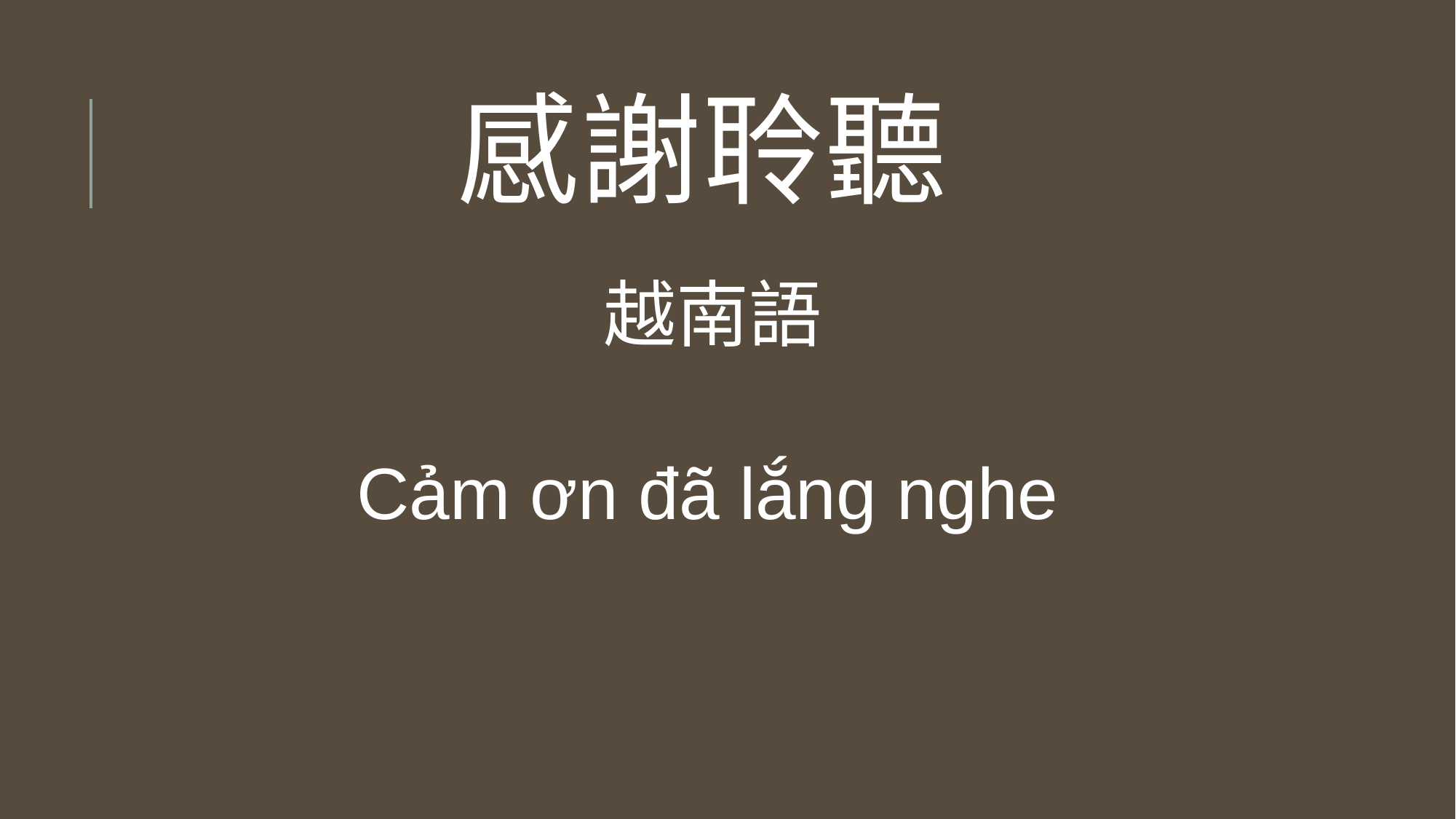

# 感謝聆聽
越南語
Cảm ơn đã lắng nghe